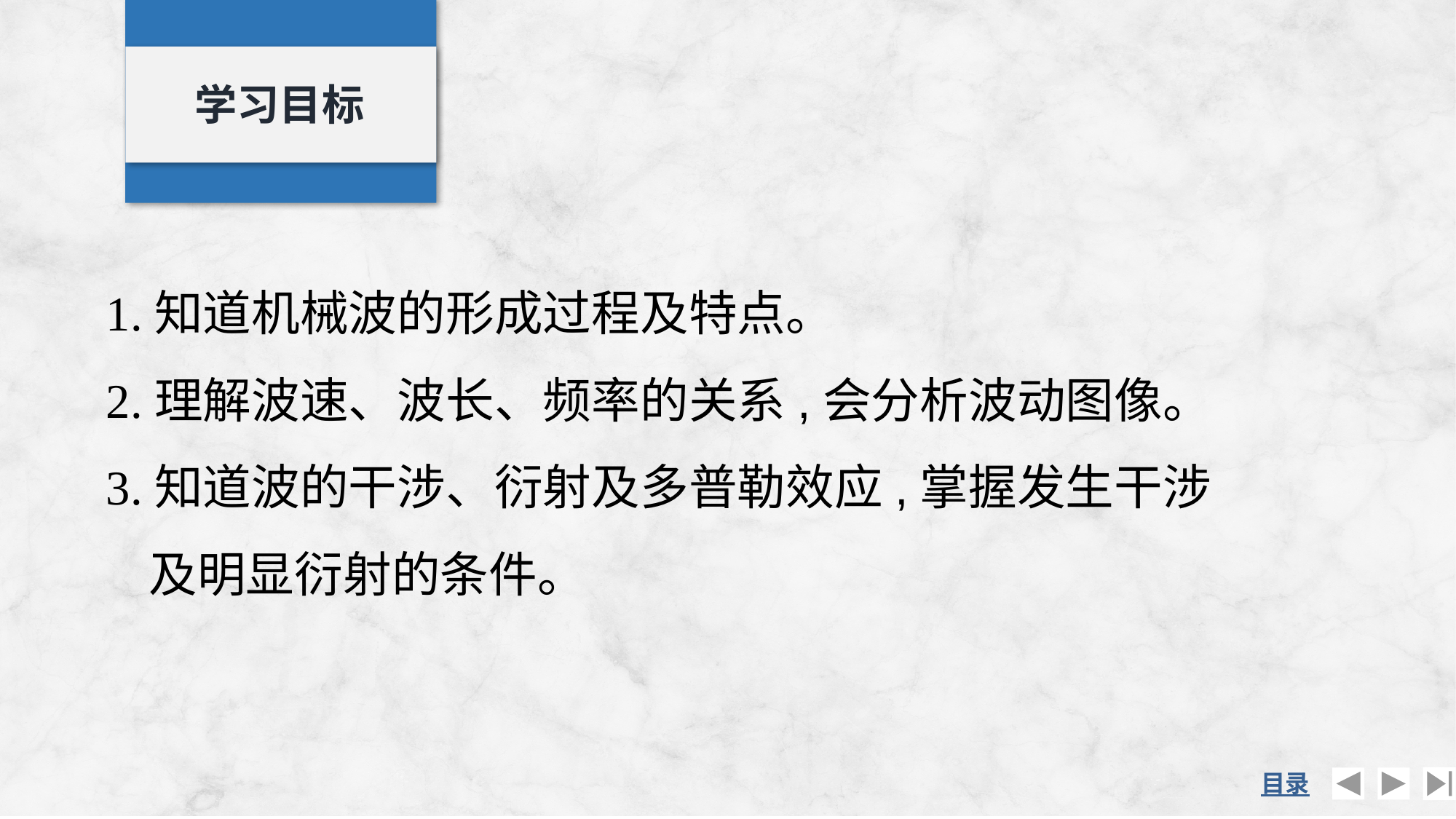

学习目标
1.知道机械波的形成过程及特点。
2.理解波速、波长、频率的关系,会分析波动图像。
3.知道波的干涉、衍射及多普勒效应,掌握发生干涉及明显衍射的条件。